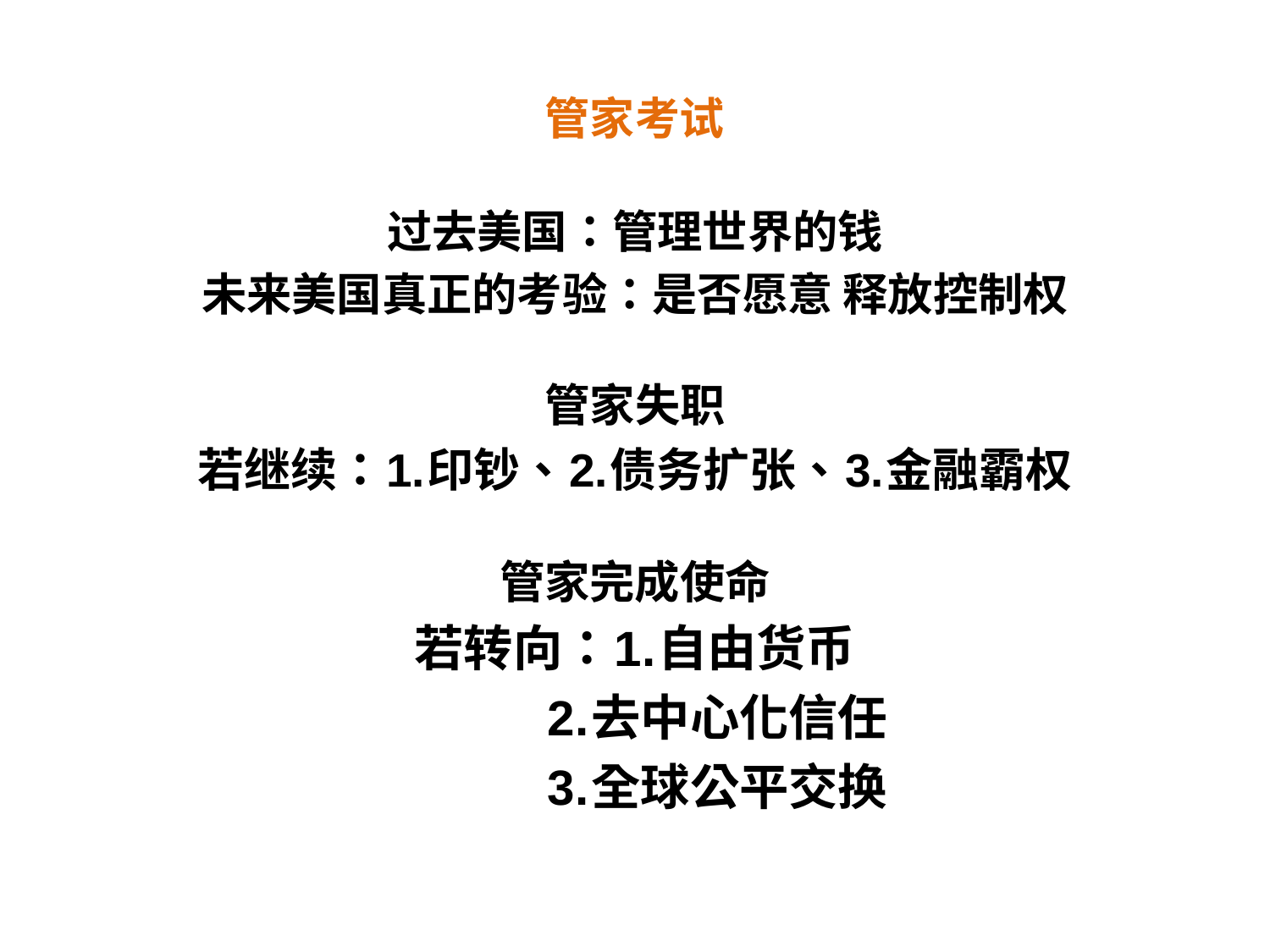

# 管家考试
过去美国：管理世界的钱
未来美国真正的考验：是否愿意 释放控制权

管家失职
若继续：1.印钞、2.债务扩张、3.金融霸权

管家完成使命
若转向：1.自由货币
            2.去中心化信任
            3.全球公平交换